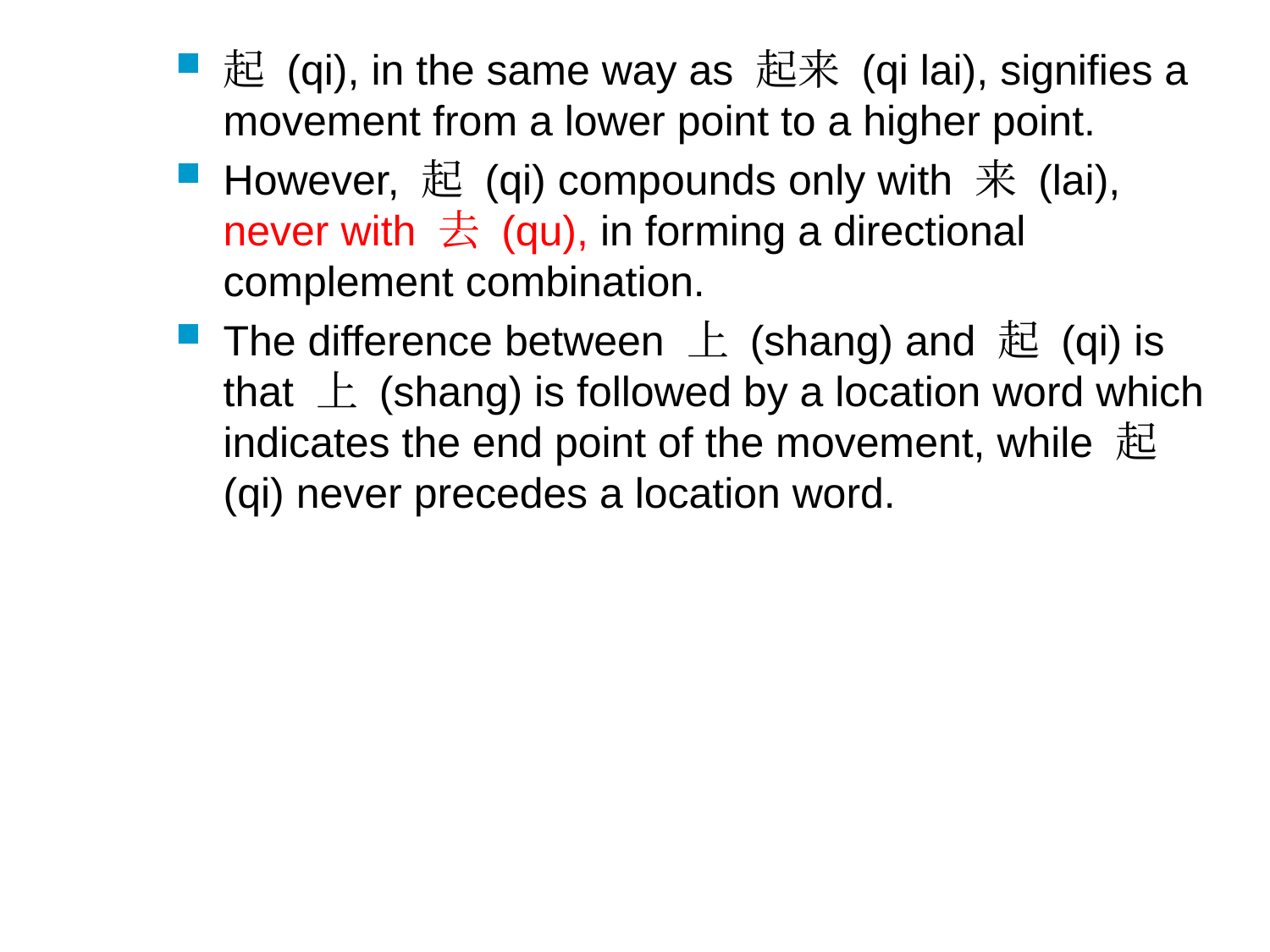

起 (qi), in the same way as 起来 (qi lai), signifies a movement from a lower point to a higher point.
However, 起 (qi) compounds only with 来 (lai), never with 去 (qu), in forming a directional complement combination.
The difference between 上 (shang) and 起 (qi) is that 上 (shang) is followed by a location word which indicates the end point of the movement, while 起 (qi) never precedes a location word.